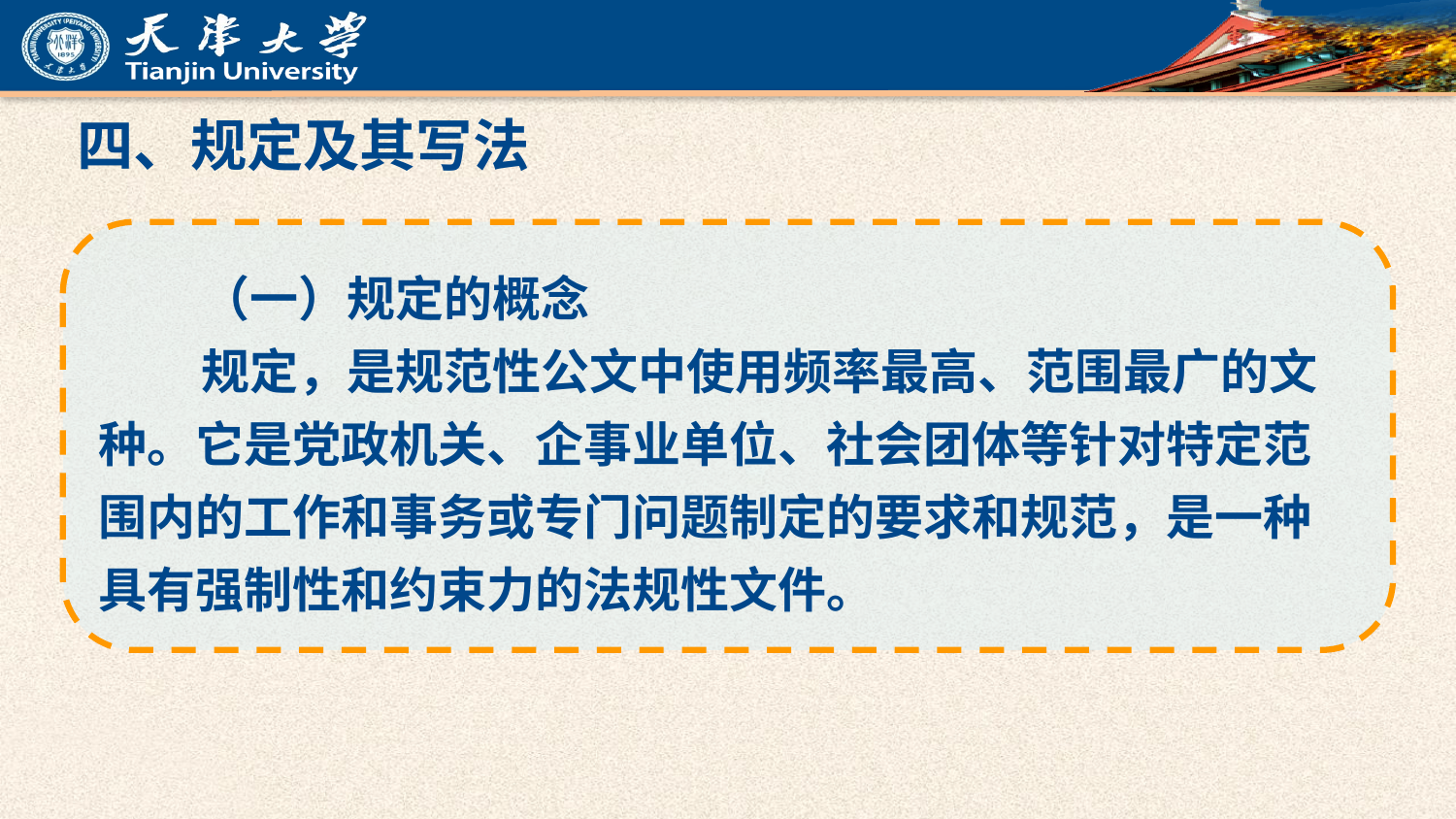

四、规定及其写法
（一）规定的概念
规定，是规范性公文中使用频率最高、范围最广的文种。它是党政机关、企事业单位、社会团体等针对特定范围内的工作和事务或专门问题制定的要求和规范，是一种具有强制性和约束力的法规性文件。